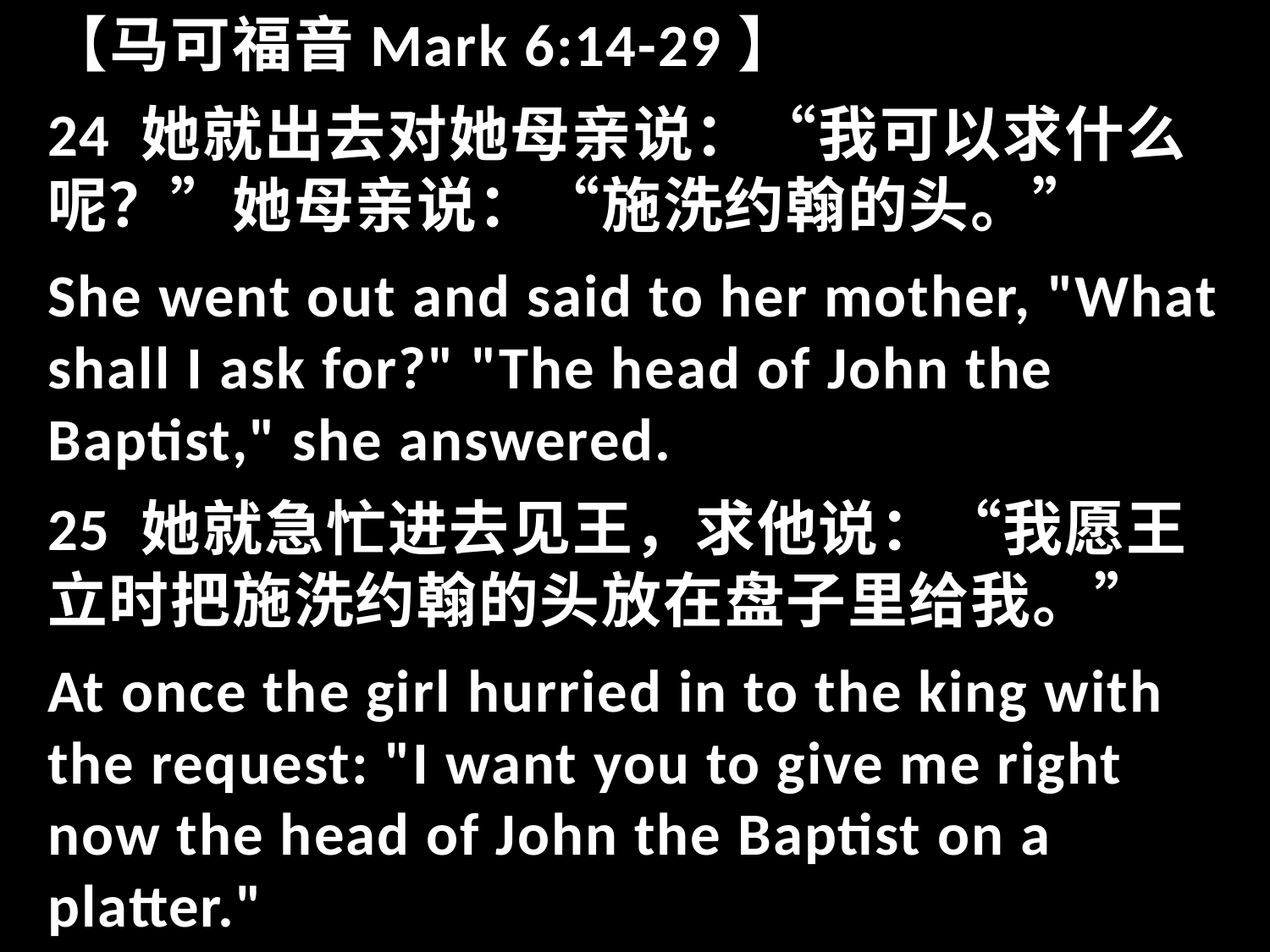

【马可福音Mark 6:14-29】
24 她就出去对她母亲说：“我可以求什么呢？”她母亲说：“施洗约翰的头。”
She went out and said to her mother, "What shall I ask for?" "The head of John the Baptist," she answered.
25 她就急忙进去见王，求他说：“我愿王立时把施洗约翰的头放在盘子里给我。”
At once the girl hurried in to the king with the request: "I want you to give me right now the head of John the Baptist on a platter."